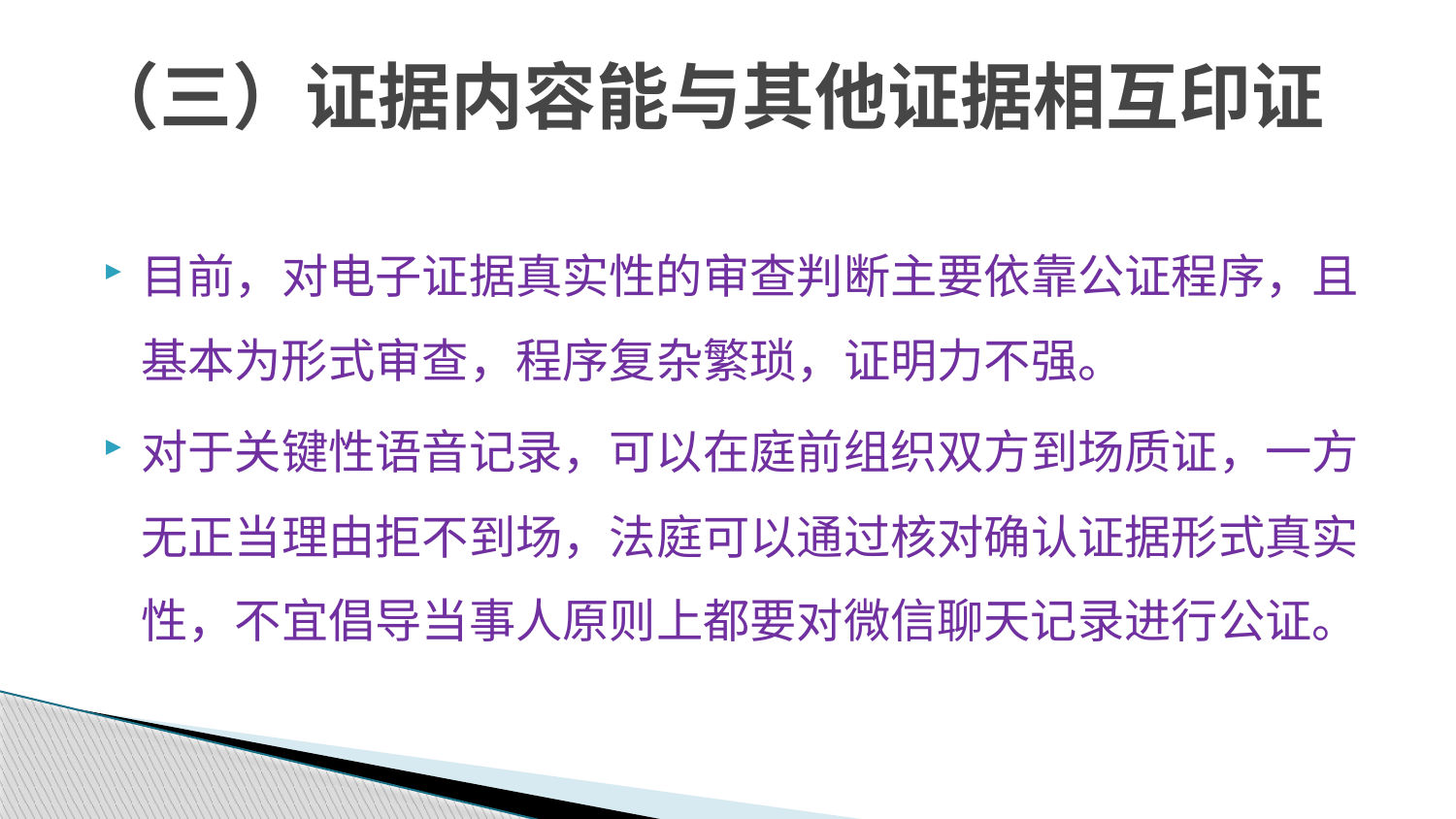

# （三）证据内容能与其他证据相互印证
目前，对电子证据真实性的审查判断主要依靠公证程序，且基本为形式审查，程序复杂繁琐，证明力不强。
对于关键性语音记录，可以在庭前组织双方到场质证，一方无正当理由拒不到场，法庭可以通过核对确认证据形式真实性，不宜倡导当事人原则上都要对微信聊天记录进行公证。